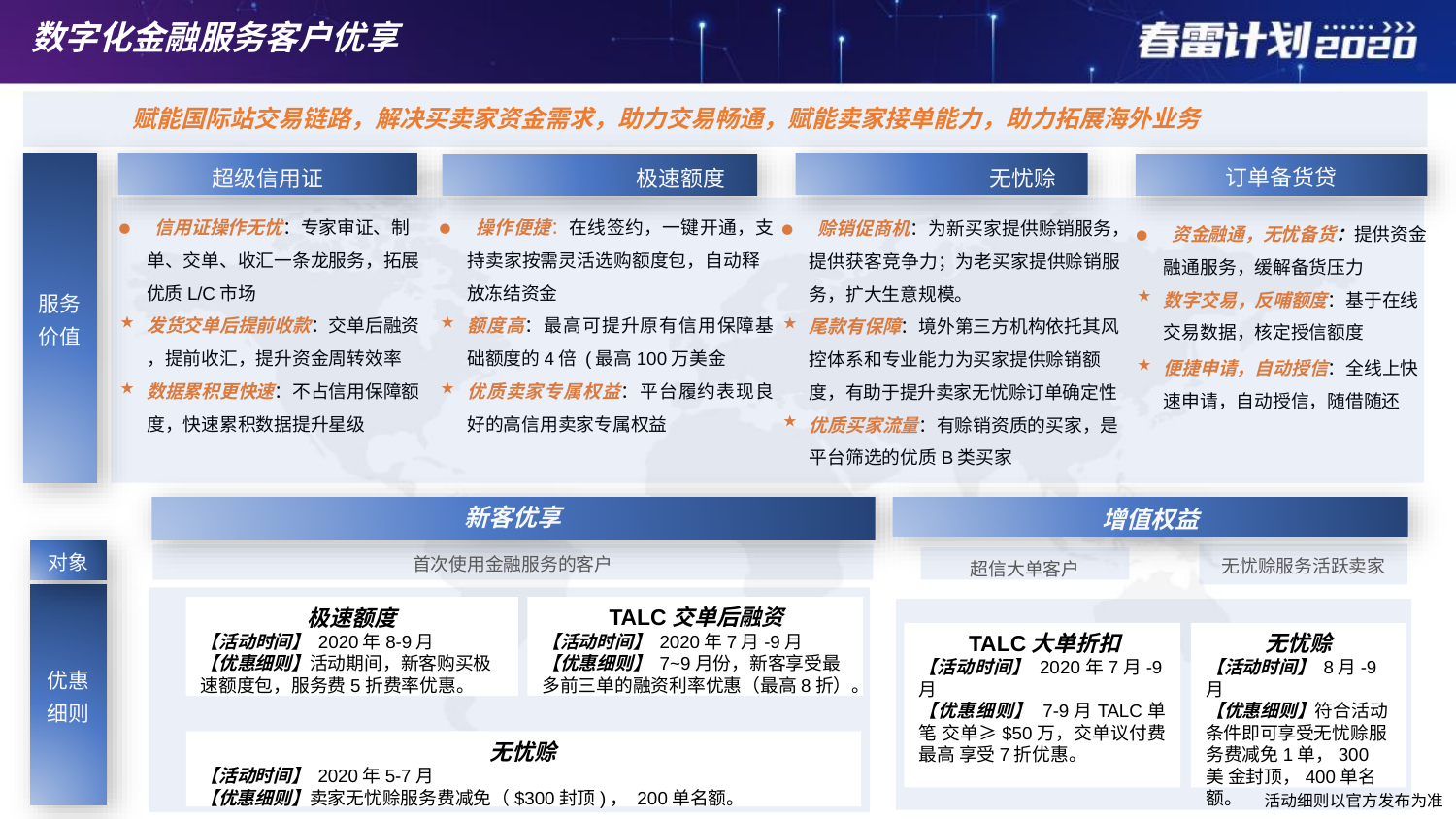

# 数字化金融服务客户优享

赋能国际站交易链路，解决买卖家资金需求，助力交易畅通，赋能卖家接单能力，助力拓展海外业务

超级信用证	极速额度	无忧赊

订单备货贷

⚫ 信用证操作无忧：专家审证、制 单、交单、收汇一条龙服务，拓展 优质L/C市场
发货交单后提前收款：交单后融资 ，提前收汇，提升资金周转效率
数据累积更快速：不占信用保障额 度，快速累积数据提升星级
⚫ 操作便捷：在线签约，一键开通，支 持卖家按需灵活选购额度包，自动释 放冻结资金
额度高：最高可提升原有信用保障基 础额度的4倍 (最高100万美金
优质卖家专属权益：平台履约表现良 好的高信用卖家专属权益
⚫ 赊销促商机：为新买家提供赊销服务，  提供获客竞争力；为老买家提供赊销服 务，扩大生意规模。
尾款有保障：境外第三方机构依托其风 控体系和专业能力为买家提供赊销额 度，有助于提升卖家无忧赊订单确定性
优质买家流量：有赊销资质的买家，是 平台筛选的优质B类买家
⚫ 资金融通，无忧备货：提供资金 融通服务，缓解备货压力
数字交易，反哺额度：基于在线 交易数据，核定授信额度
便捷申请，自动授信：全线上快 速申请，自动授信，随借随还

服务 价值

新客优享
增值权益

超信大单客户
对象
首次使用金融服务的客户

无忧赊服务活跃卖家

极速额度
【活动时间】 2020年8-9月
【优惠细则】活动期间，新客购买极 速额度包，服务费5折费率优惠。
TALC交单后融资
【活动时间】 2020年7月-9月
【优惠细则】 7~9月份，新客享受最
多前三单的融资利率优惠（最高8折）。

TALC大单折扣
【活动时间】 2020年7月-9月
【优惠细则】 7-9月TALC单笔 交单≥$50万，交单议付费最高 享受7折优惠。
无忧赊
【活动时间】 8月-9月
【优惠细则】符合活动 条件即可享受无忧赊服 务费减免1单，300美 金封顶，400单名额。

优惠 细则

无忧赊
【活动时间】 2020年5-7月
【优惠细则】卖家无忧赊服务费减免（$300封顶)， 200单名额。
活动细则以官方发布为准